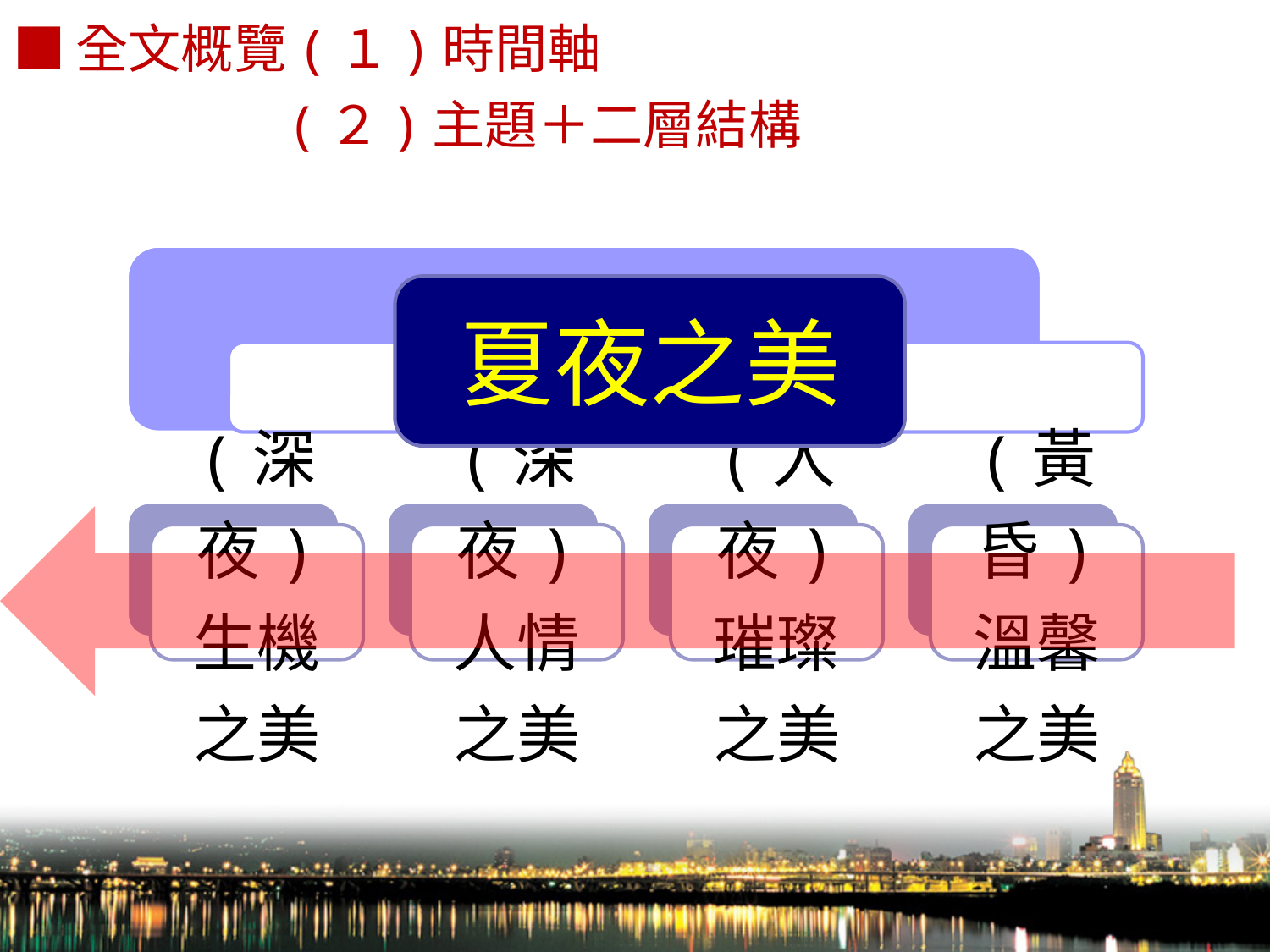

# ■全文概覽(１)時間軸 　　　　　(２)主題＋二層結構
晚安，夜之美
(深夜)
生機
之美
(入夜)
璀璨
之美
(黃昏)
溫馨
之美
(深夜)
人情
之美
夏夜之美